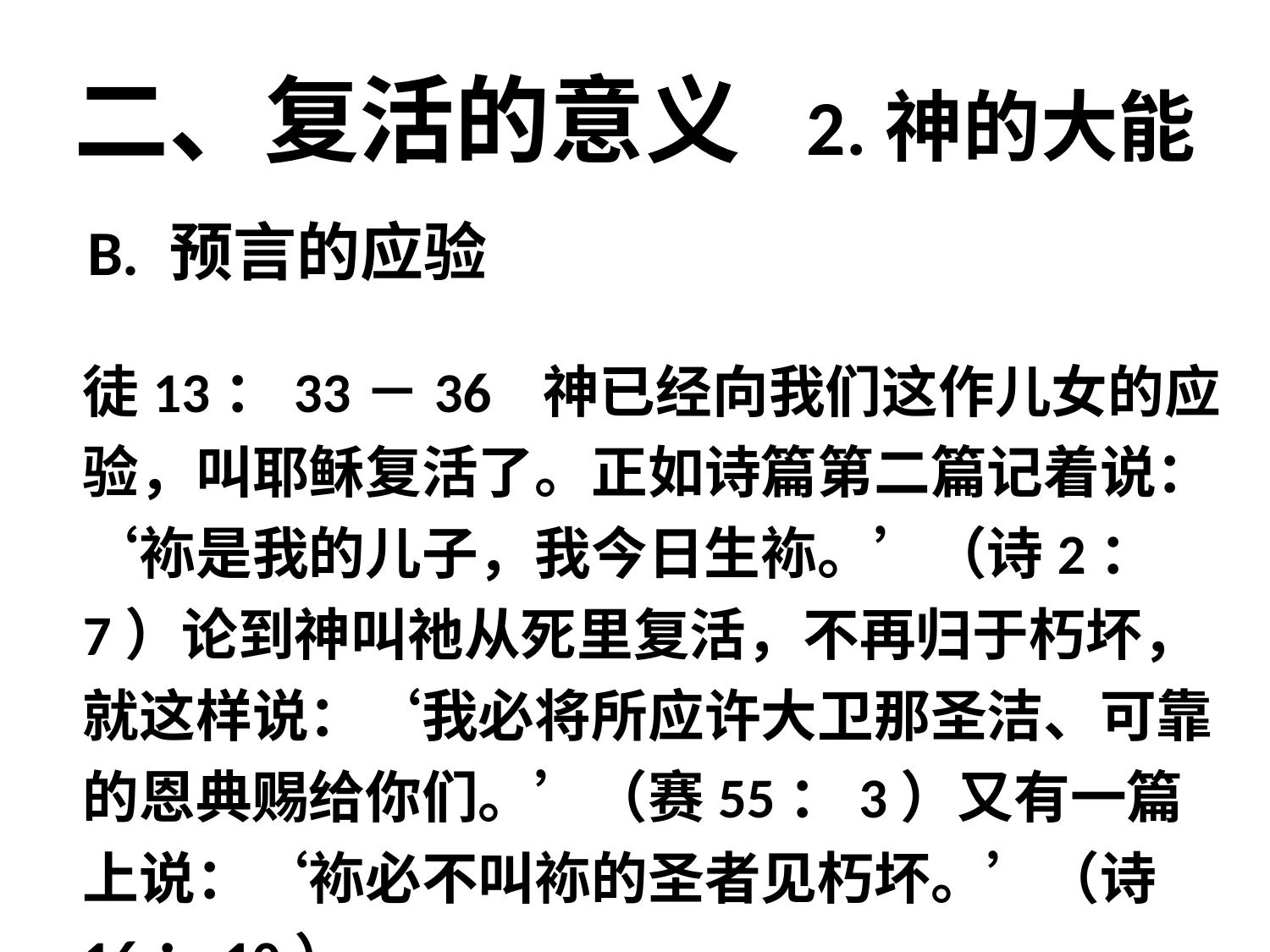

# 二、复活的意义  2.神的大能
B. 预言的应验
徒13：33－36   神已经向我们这作儿女的应验，叫耶稣复活了。正如诗篇第二篇记着说：‘袮是我的儿子，我今日生袮。’（诗2：7）论到神叫祂从死里复活，不再归于朽坏，就这样说：‘我必将所应许大卫那圣洁、可靠的恩典赐给你们。’（赛55：3）又有一篇上说：‘袮必不叫袮的圣者见朽坏。’（诗16：10）